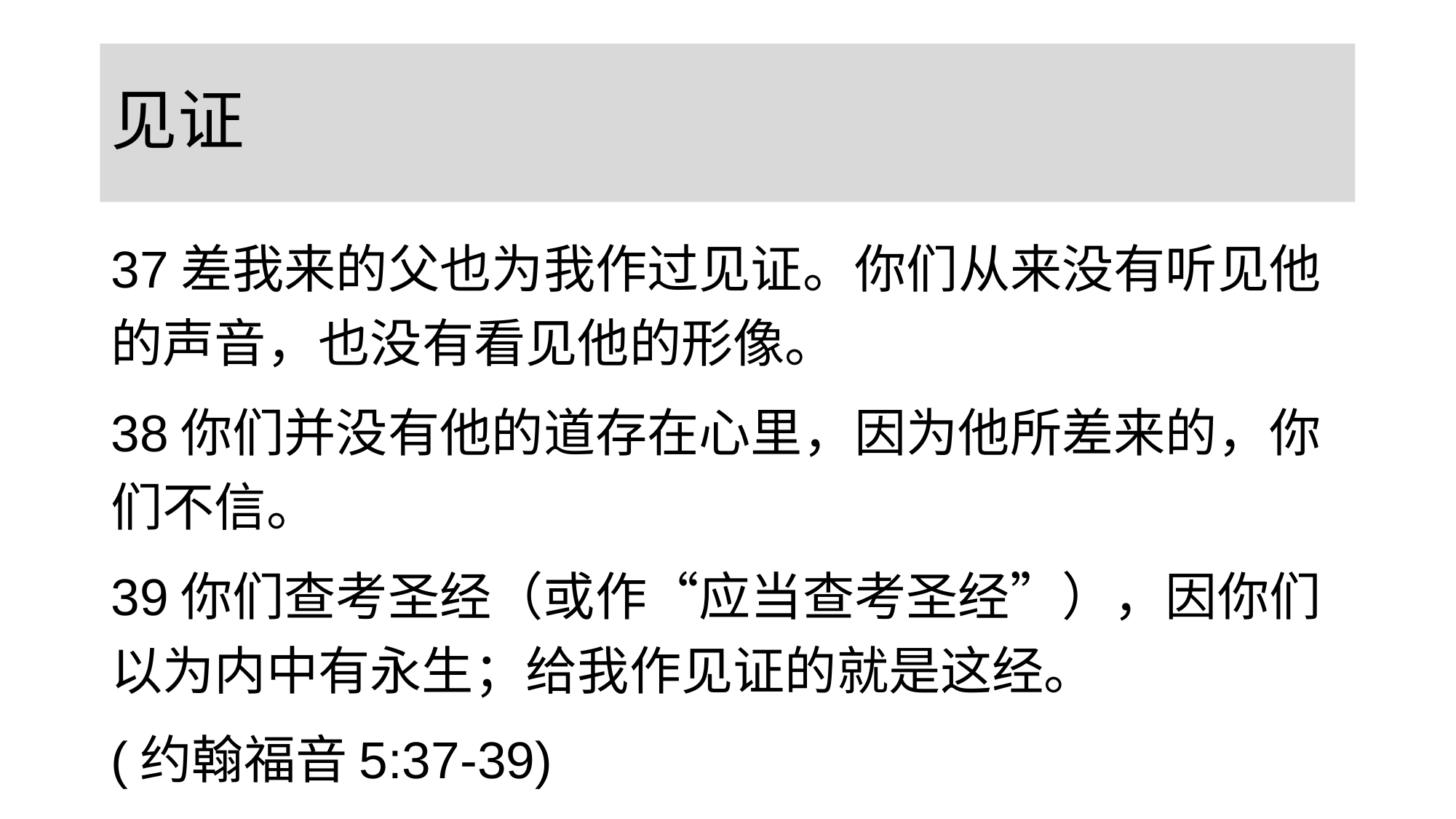

# 见证
37差我来的父也为我作过见证。你们从来没有听见他的声音，也没有看见他的形像。
38你们并没有他的道存在心里，因为他所差来的，你们不信。
39你们查考圣经（或作“应当查考圣经”），因你们以为内中有永生；给我作见证的就是这经。
(约翰福音5:37-39)